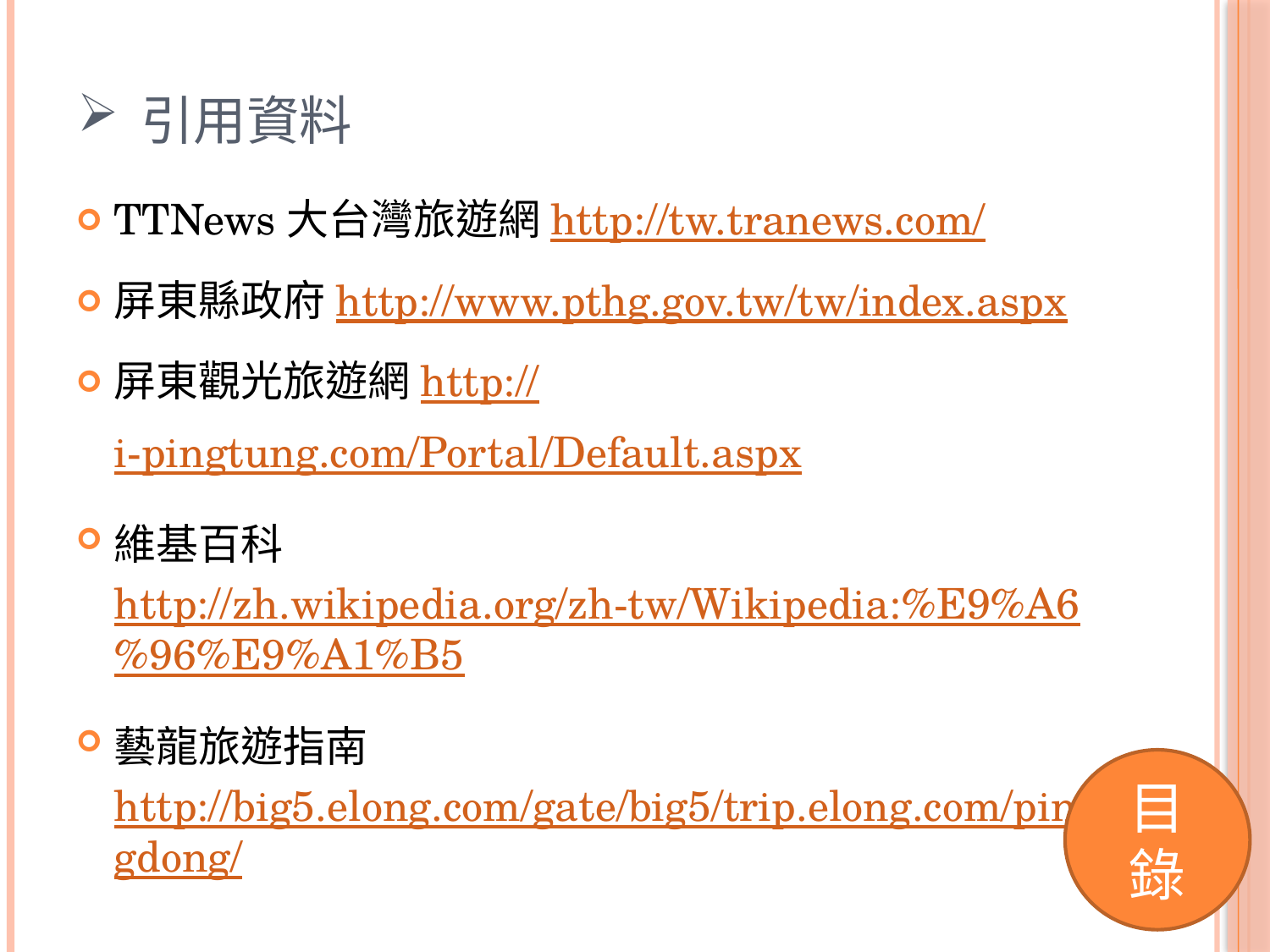

# 引用資料
TTNews大台灣旅遊網http://tw.tranews.com/
屏東縣政府http://www.pthg.gov.tw/tw/index.aspx
屏東觀光旅遊網http://i-pingtung.com/Portal/Default.aspx
維基百科http://zh.wikipedia.org/zh-tw/Wikipedia:%E9%A6%96%E9%A1%B5
藝龍旅遊指南http://big5.elong.com/gate/big5/trip.elong.com/pingdong/
目錄